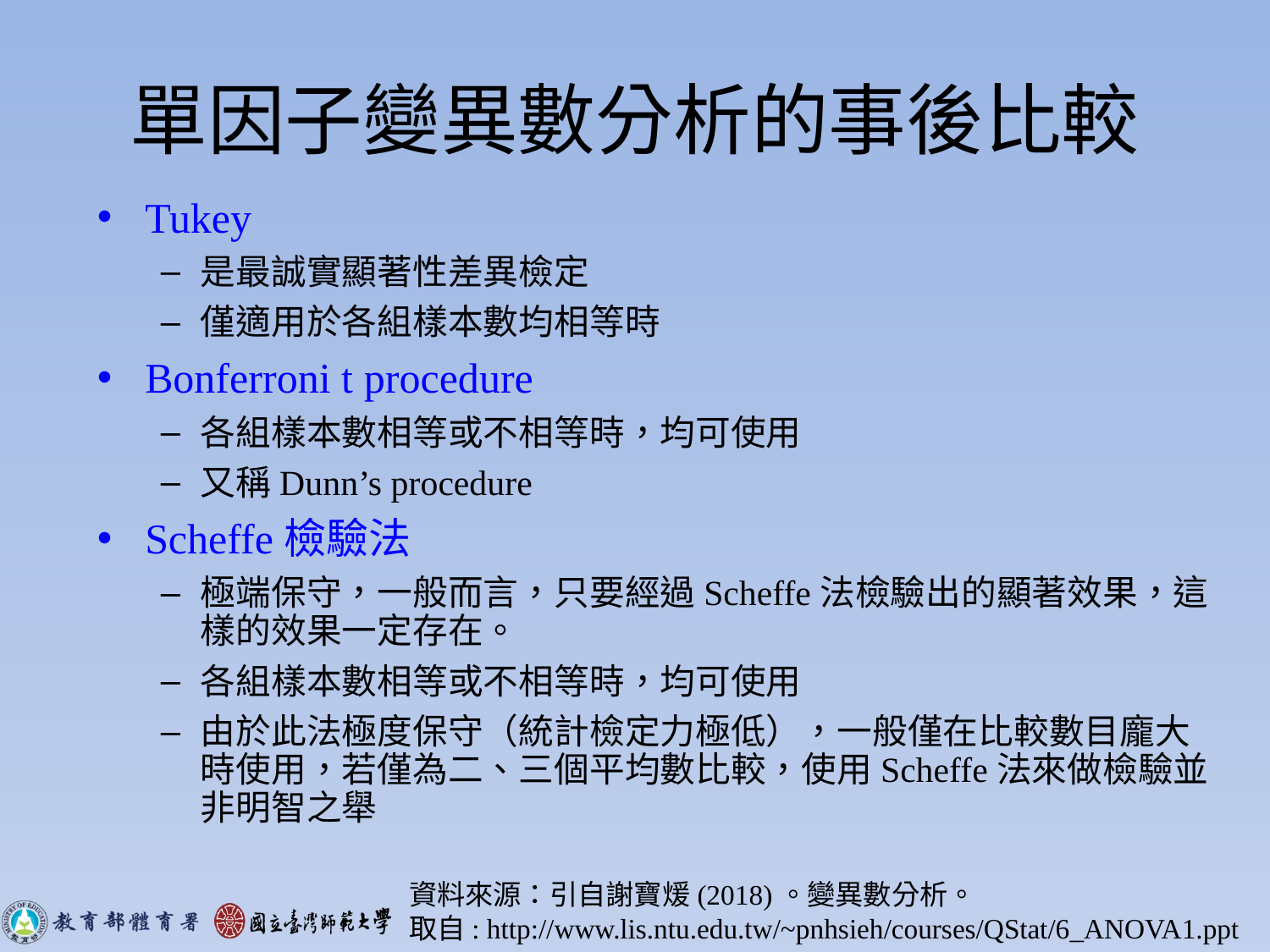

# 單因子變異數分析的事後比較
Tukey
是最誠實顯著性差異檢定
僅適用於各組樣本數均相等時
Bonferroni t procedure
各組樣本數相等或不相等時，均可使用
又稱Dunn’s procedure
Scheffe檢驗法
極端保守，一般而言，只要經過Scheffe法檢驗出的顯著效果，這樣的效果一定存在。
各組樣本數相等或不相等時，均可使用
由於此法極度保守（統計檢定力極低），一般僅在比較數目龐大時使用，若僅為二、三個平均數比較，使用Scheffe法來做檢驗並非明智之舉

資料來源：引自謝寶煖(2018)。變異數分析。
取自: http://www.lis.ntu.edu.tw/~pnhsieh/courses/QStat/6_ANOVA1.ppt